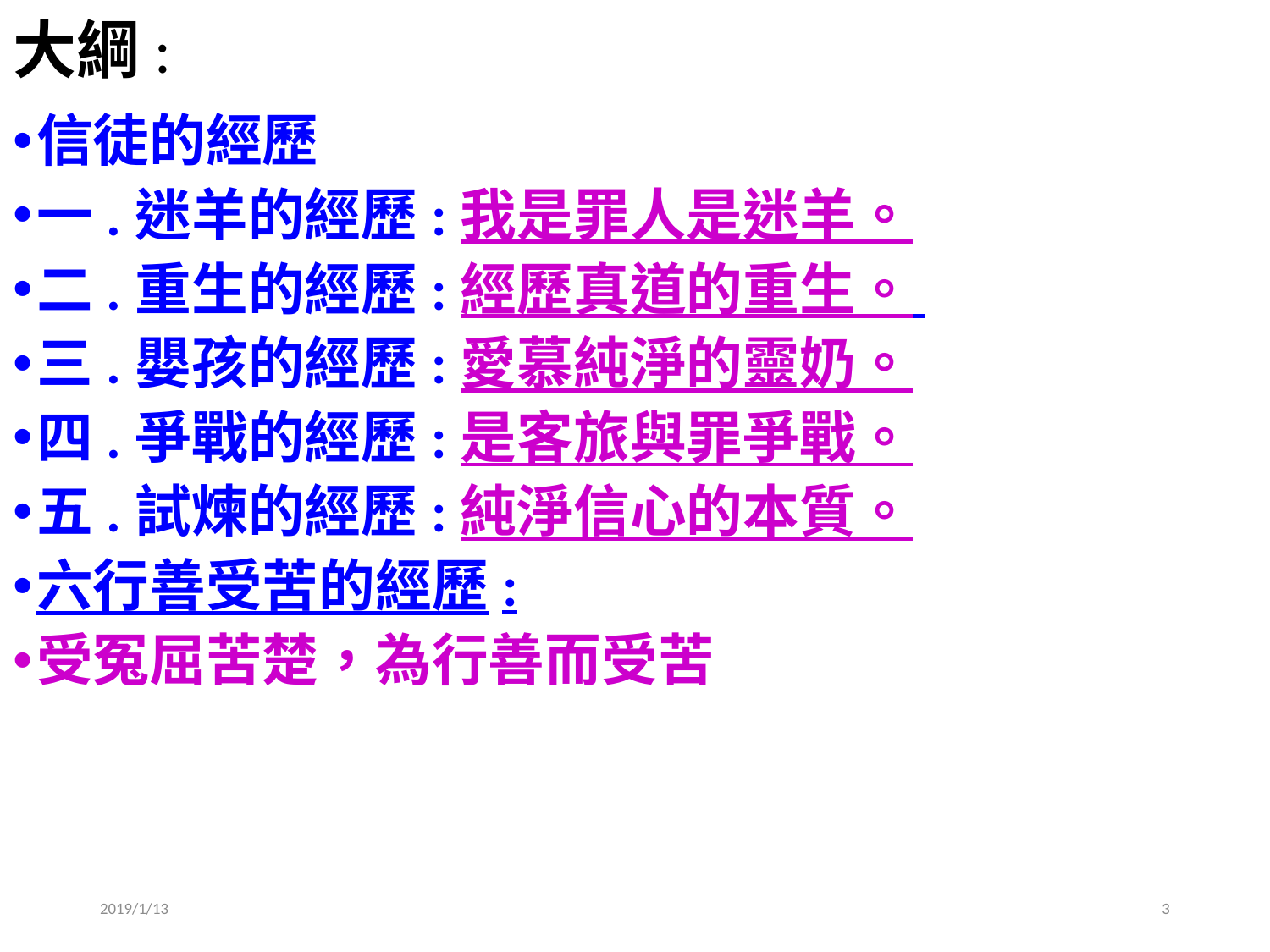

# 大綱:
信徒的經歷
一.迷羊的經歷:我是罪人是迷羊。
二.重生的經歷:經歷真道的重生。
三.嬰孩的經歷:愛慕純淨的靈奶。
四.爭戰的經歷:是客旅與罪爭戰。
五.試煉的經歷:純淨信心的本質。
六行善受苦的經歷:
受冤屈苦楚，為行善而受苦

2019/1/13
3